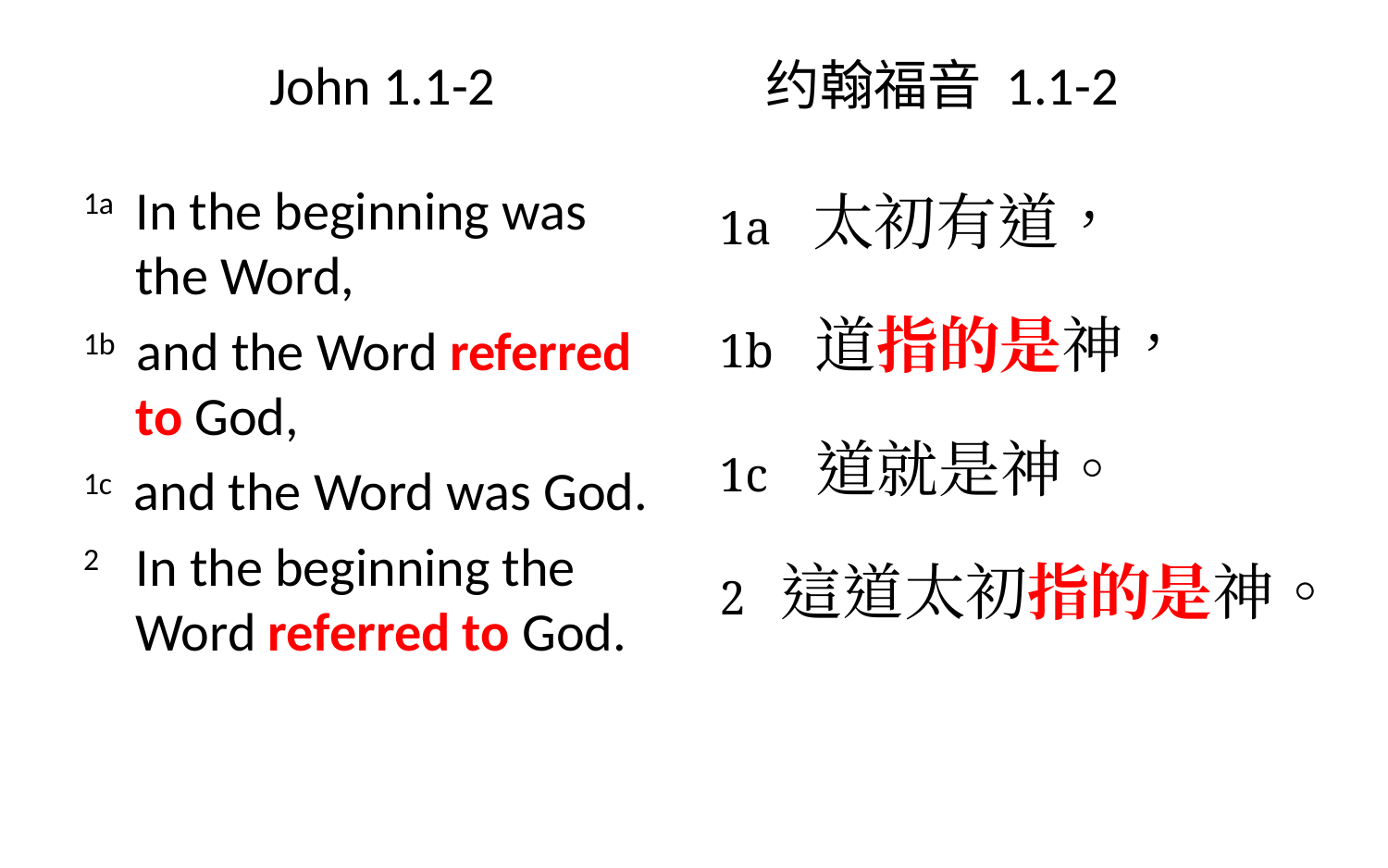

# John 1.1-2                     约翰福音 1.1-2
1a  太初有道，
1b  道指的是神，
1c   道就是神。
2  這道太初指的是神。

1a   In the beginning was the Word,
1b   and the Word referred to God,
1c   and the Word was God.
2   In the beginning the Word referred to God.